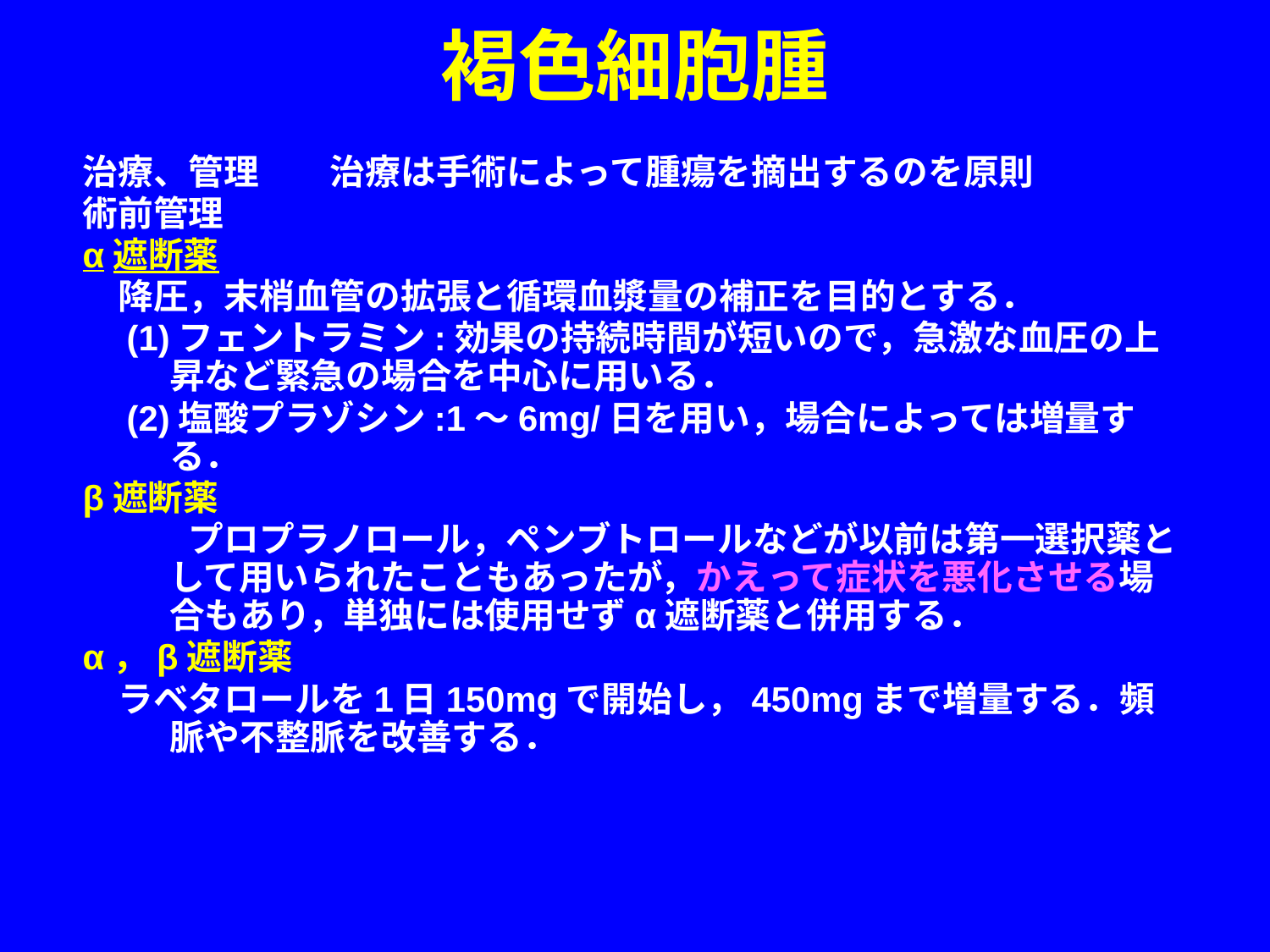

# 褐色細胞腫
治療、管理　　治療は手術によって腫瘍を摘出するのを原則
術前管理
α遮断薬
　降圧，末梢血管の拡張と循環血漿量の補正を目的とする．
　(1)フェントラミン:効果の持続時間が短いので，急激な血圧の上昇など緊急の場合を中心に用いる．
　(2)塩酸プラゾシン:1～6mg/日を用い，場合によっては増量する．
β遮断薬
　　　プロプラノロール，ペンブトロールなどが以前は第一選択薬として用いられたこともあったが，かえって症状を悪化させる場合もあり，単独には使用せずα遮断薬と併用する．
α，β遮断薬
　ラベタロールを1日150mgで開始し，450mgまで増量する．頻脈や不整脈を改善する．